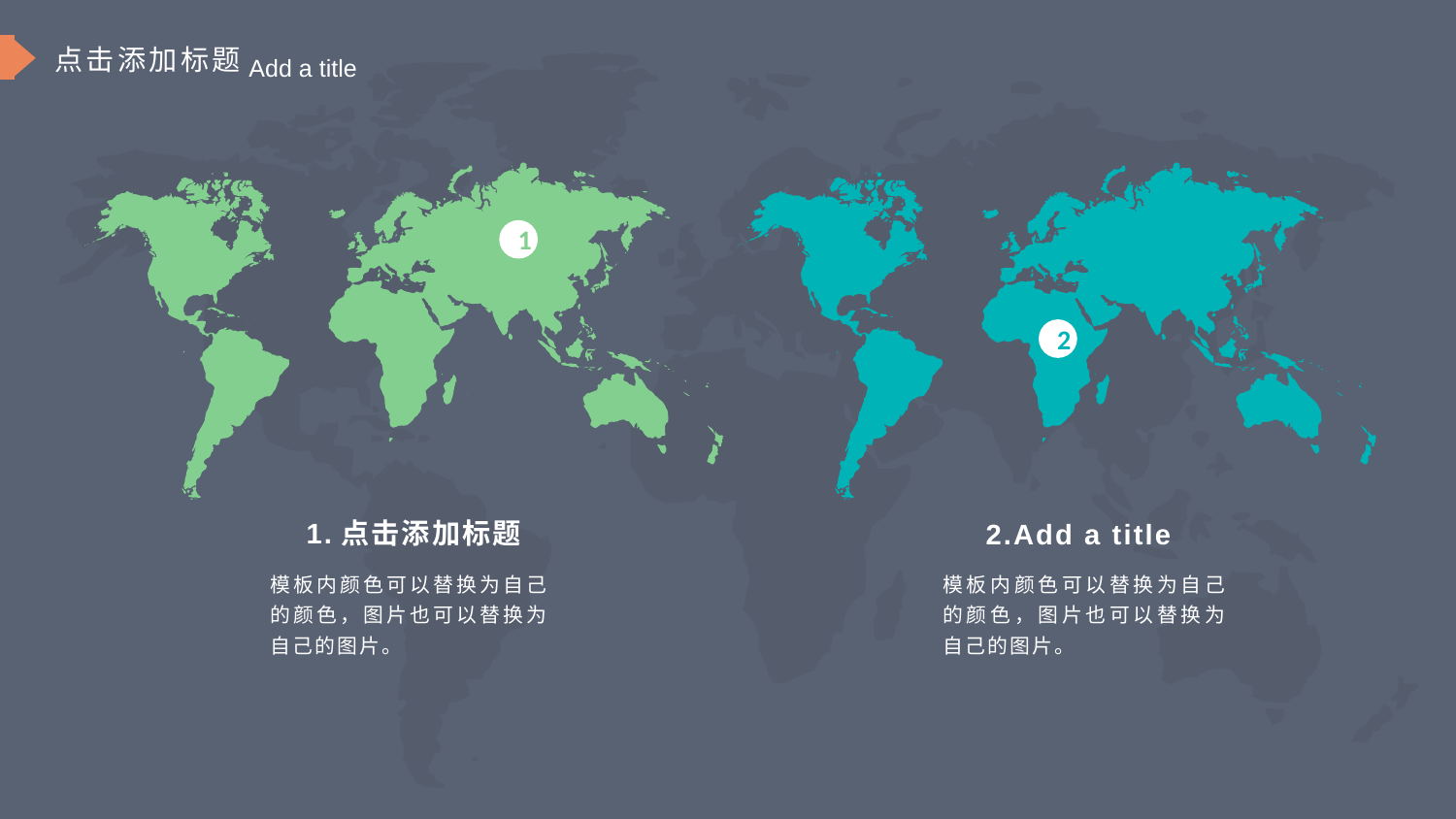

点击添加标题
Add a title

1
2
1.点击添加标题
模板内颜色可以替换为自己的颜色，图片也可以替换为自己的图片。
2.Add a title
模板内颜色可以替换为自己的颜色，图片也可以替换为自己的图片。